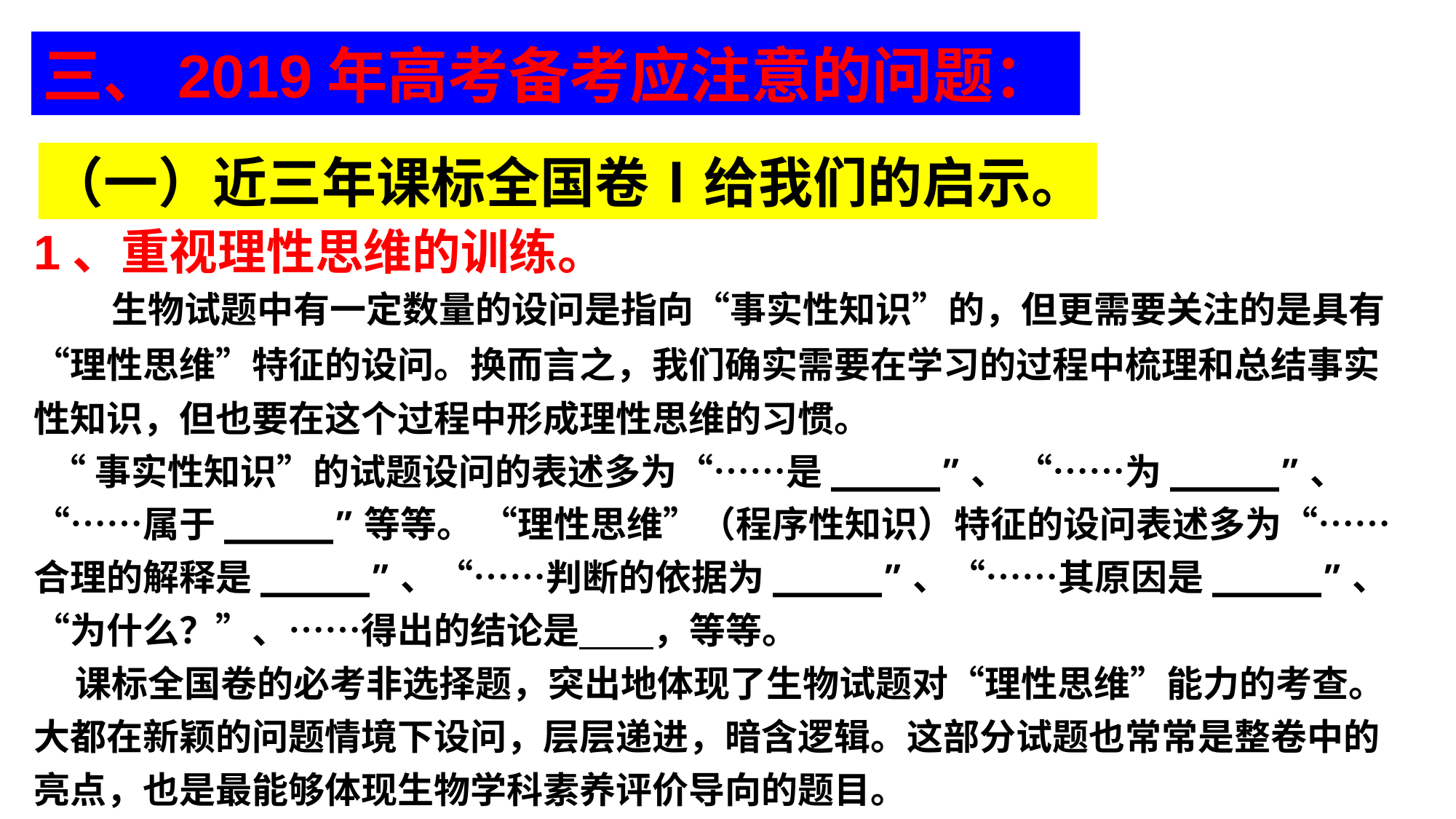

三、2019年高考备考应注意的问题：
（一）近三年课标全国卷Ⅰ给我们的启示。
1、重视理性思维的训练。
      生物试题中有一定数量的设问是指向“事实性知识”的，但更需要关注的是具有“理性思维”特征的设问。换而言之，我们确实需要在学习的过程中梳理和总结事实性知识，但也要在这个过程中形成理性思维的习惯。
  “事实性知识”的试题设问的表述多为“……是_____”、 “……为_____”、“……属于_____”等等。 “理性思维”（程序性知识）特征的设问表述多为“……合理的解释是_____”、“……判断的依据为_____”、“……其原因是_____”、“为什么？”、……得出的结论是         ，等等。
    课标全国卷的必考非选择题，突出地体现了生物试题对“理性思维”能力的考查。大都在新颖的问题情境下设问，层层递进，暗含逻辑。这部分试题也常常是整卷中的亮点，也是最能够体现生物学科素养评价导向的题目。